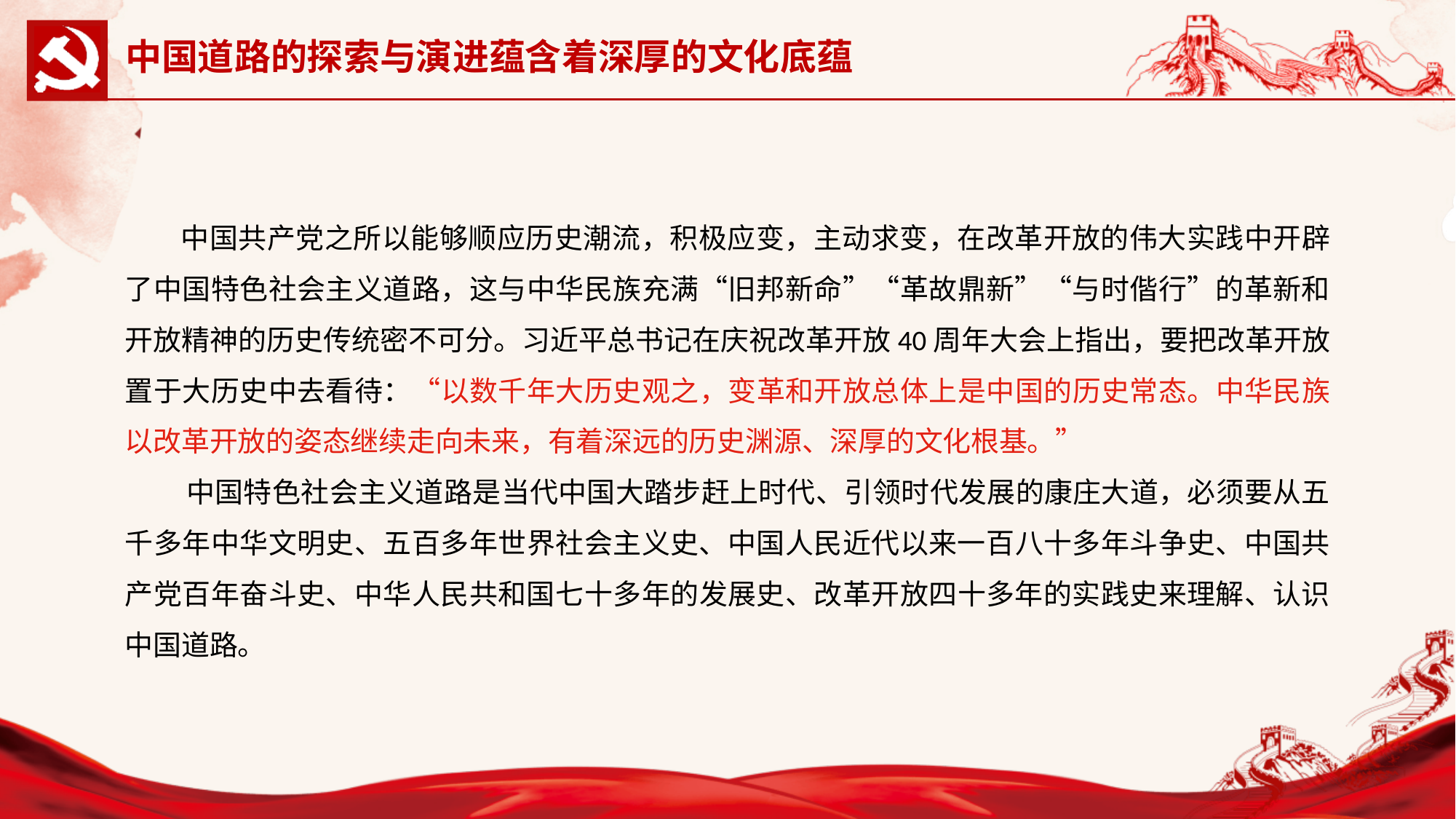

中国道路的探索与演进蕴含着深厚的文化底蕴
       中国共产党之所以能够顺应历史潮流，积极应变，主动求变，在改革开放的伟大实践中开辟了中国特色社会主义道路，这与中华民族充满“旧邦新命”“革故鼎新”“与时偕行”的革新和开放精神的历史传统密不可分。习近平总书记在庆祝改革开放40周年大会上指出，要把改革开放置于大历史中去看待：“以数千年大历史观之，变革和开放总体上是中国的历史常态。中华民族以改革开放的姿态继续走向未来，有着深远的历史渊源、深厚的文化根基。”
        中国特色社会主义道路是当代中国大踏步赶上时代、引领时代发展的康庄大道，必须要从五千多年中华文明史、五百多年世界社会主义史、中国人民近代以来一百八十多年斗争史、中国共产党百年奋斗史、中华人民共和国七十多年的发展史、改革开放四十多年的实践史来理解、认识中国道路。